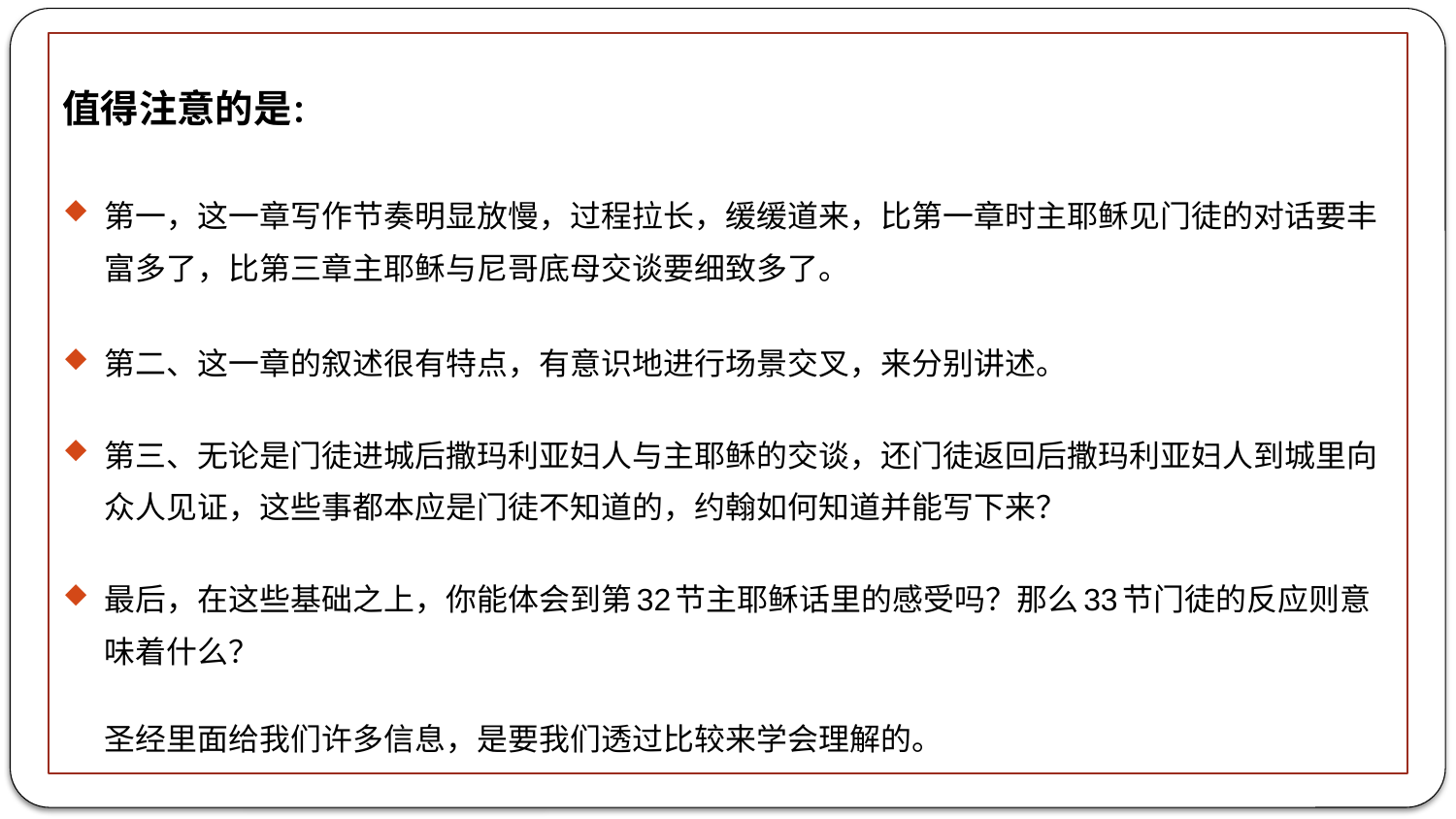

值得注意的是：

第一，这一章写作节奏明显放慢，过程拉长，缓缓道来，比第一章时主耶稣见门徒的对话要丰富多了，比第三章主耶稣与尼哥底母交谈要细致多了。

第二、这一章的叙述很有特点，有意识地进行场景交叉，来分别讲述。

第三、无论是门徒进城后撒玛利亚妇人与主耶稣的交谈，还门徒返回后撒玛利亚妇人到城里向众人见证，这些事都本应是门徒不知道的，约翰如何知道并能写下来？

最后，在这些基础之上，你能体会到第32节主耶稣话里的感受吗？那么33节门徒的反应则意味着什么？

	圣经里面给我们许多信息，是要我们透过比较来学会理解的。